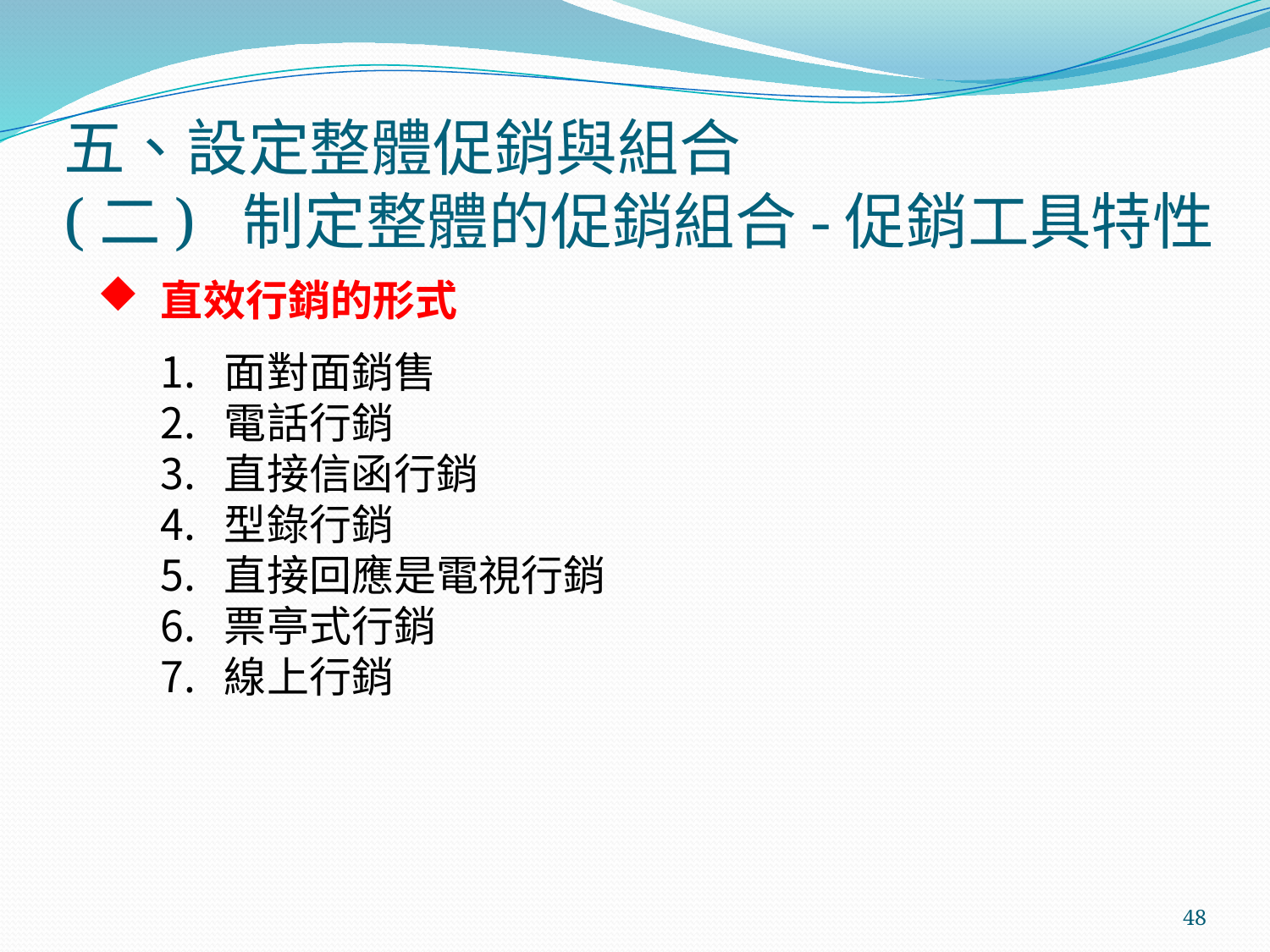

# 五、設定整體促銷與組合 (二)  制定整體的促銷組合-促銷工具特性
直效行銷的形式
面對面銷售
電話行銷
直接信函行銷
型錄行銷
直接回應是電視行銷
票亭式行銷
線上行銷
48